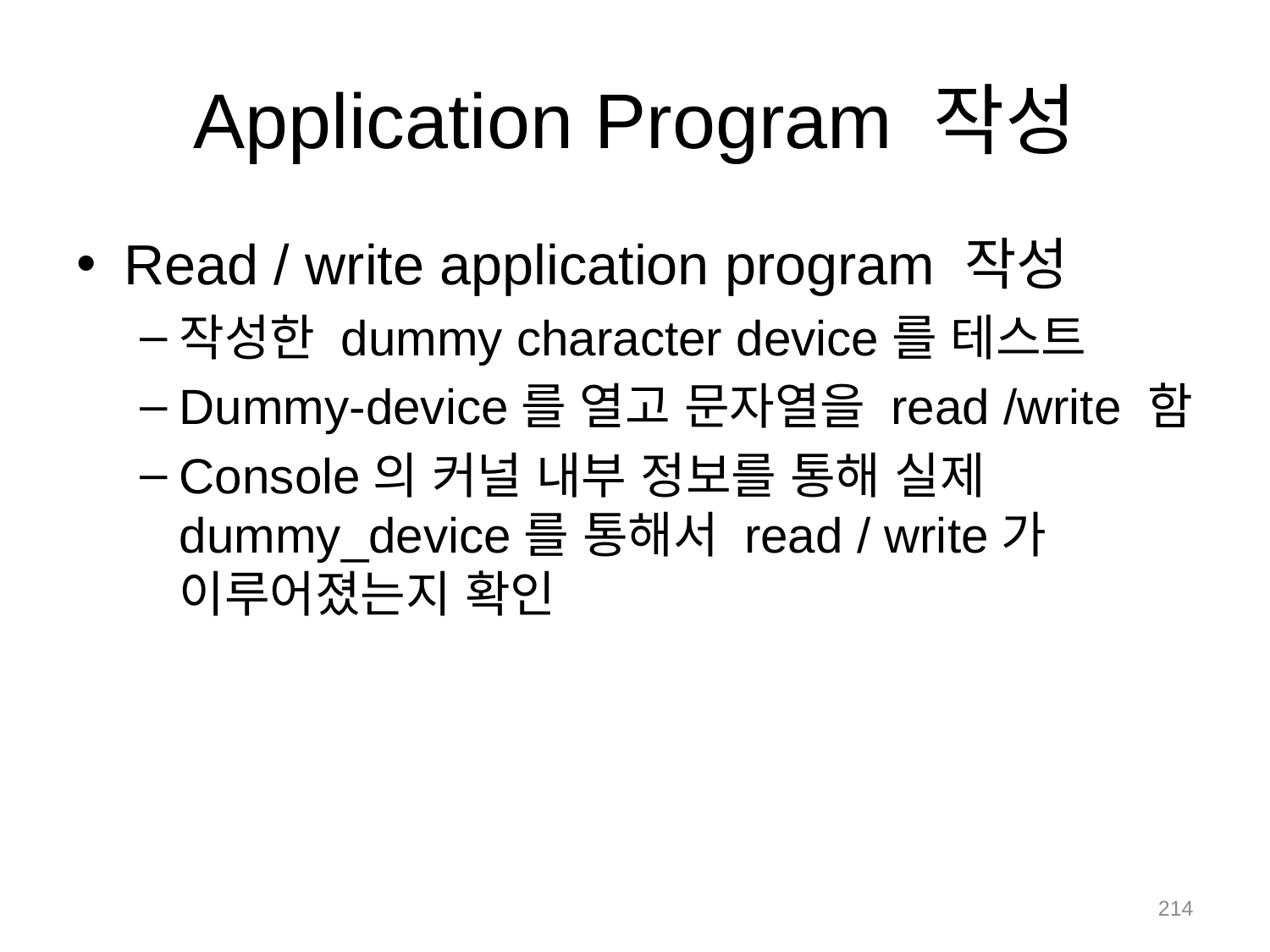

# Application Program 작성
Read / write application program 작성
작성한 dummy character device를 테스트
Dummy-device를 열고 문자열을 read /write 함
Console의 커널 내부 정보를 통해 실제 dummy_device를 통해서 read / write가 이루어졌는지 확인
214